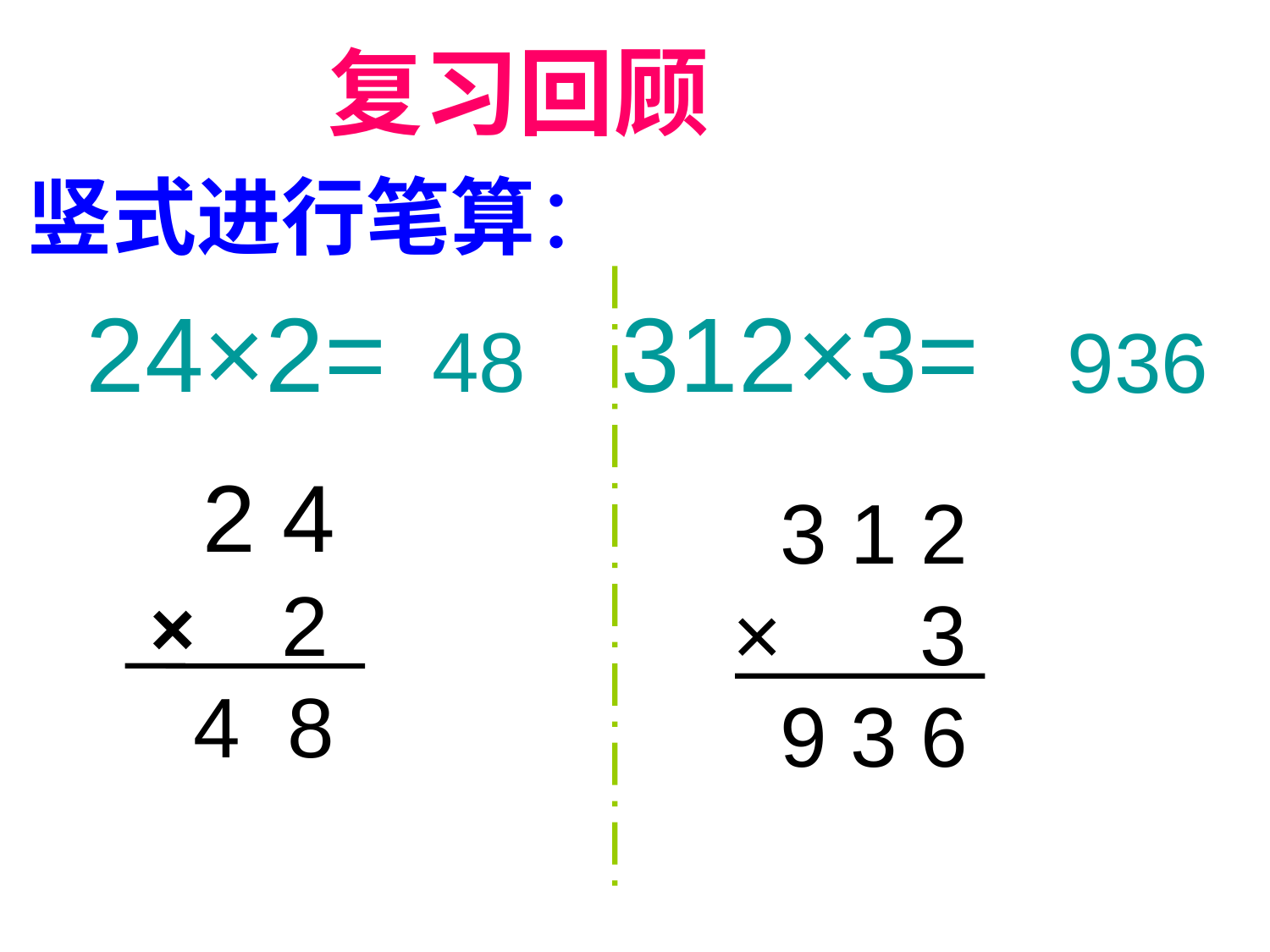

复习回顾
竖式进行笔算：
  24×2=        312×3=

48
936
  2 4
×    2
  4  8

  3 1 2
×       3
  9 3 6